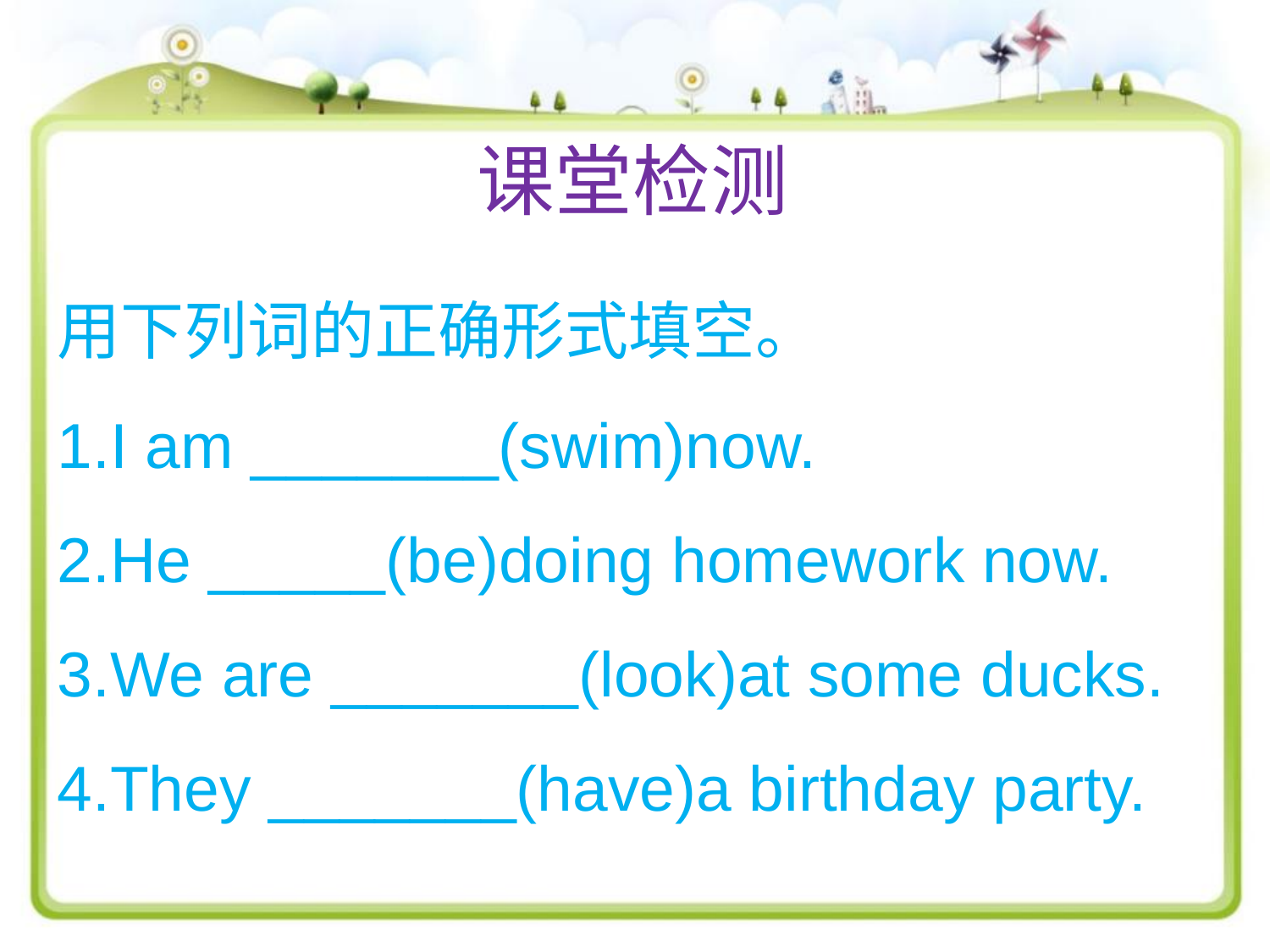

课堂检测
用下列词的正确形式填空。
1.I am _______(swim)now.
2.He _____(be)doing homework now.
3.We are _______(look)at some ducks.
4.They _______(have)a birthday party.